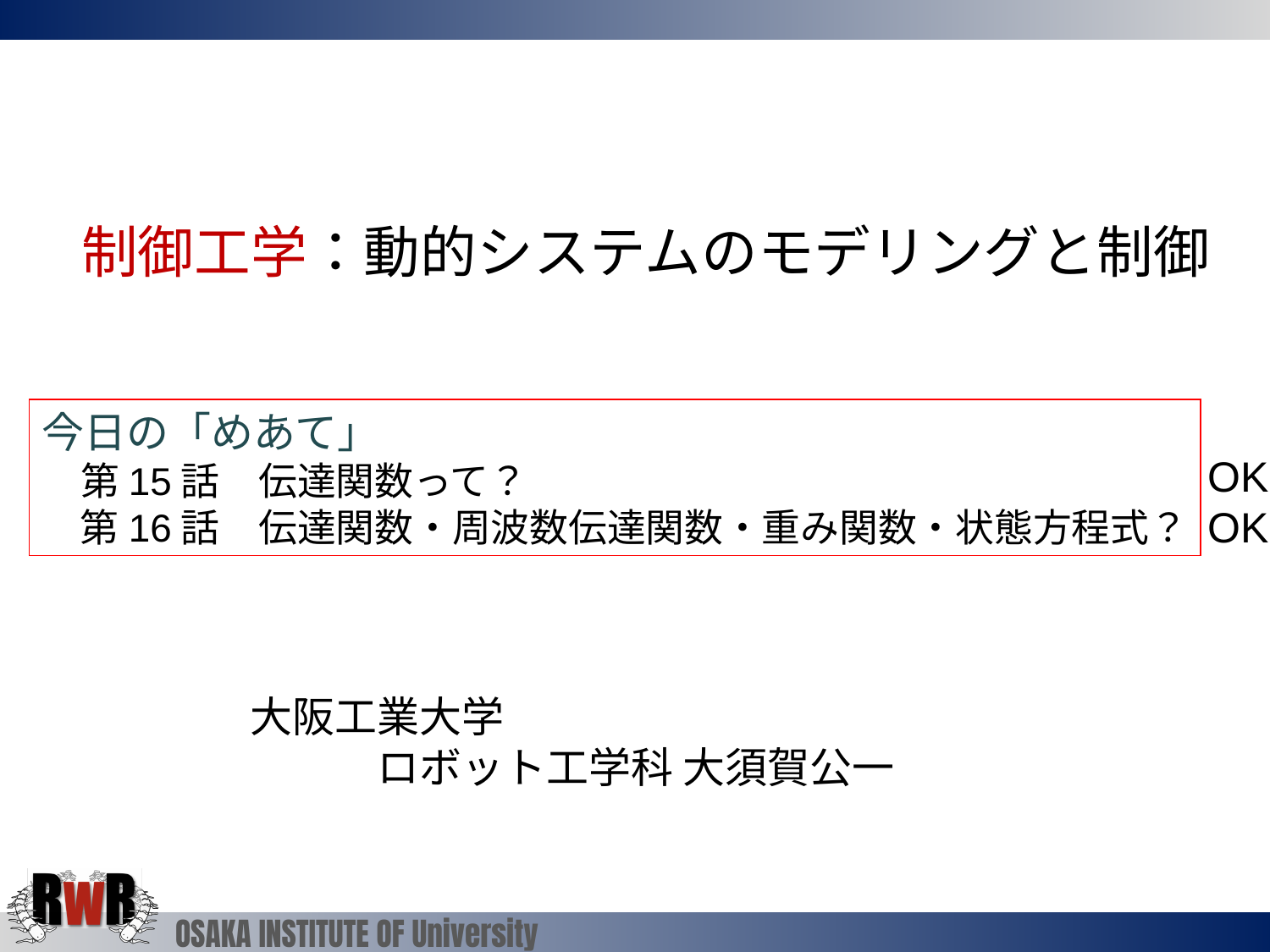

制御工学：動的システムのモデリングと制御
今日の「めあて」
　第15話　伝達関数って？
　第16話　伝達関数・周波数伝達関数・重み関数・状態方程式？
OK
OK
大阪工業大学
　　　ロボット工学科 大須賀公一